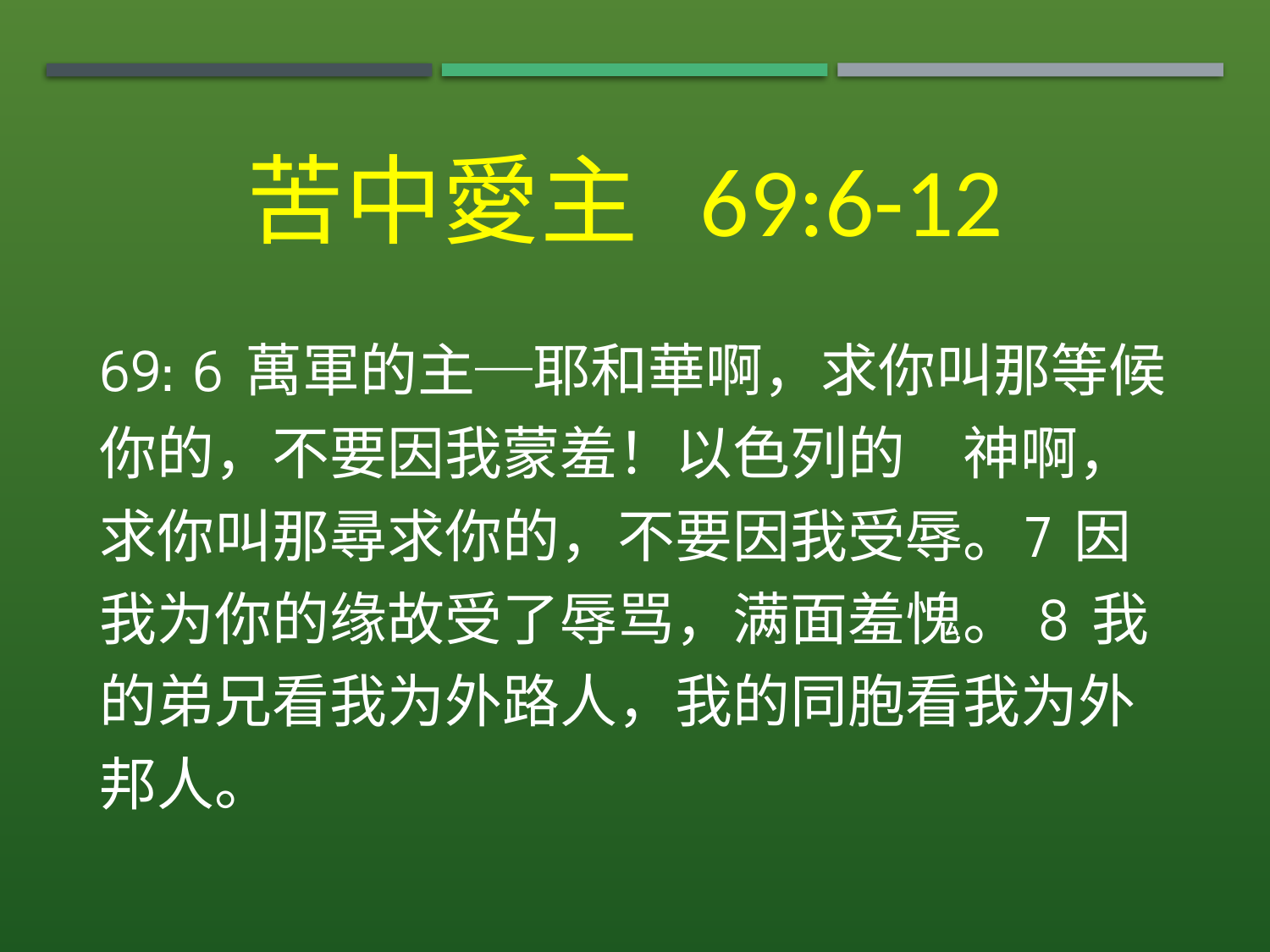

苦中愛主  69:6-12
69: 6 萬軍的主─耶和華啊，求你叫那等候你的，不要因我蒙羞！以色列的　神啊，求你叫那尋求你的，不要因我受辱。7 因我为你的缘故受了辱骂，满面羞愧。 8 我的弟兄看我为外路人，我的同胞看我为外邦人。